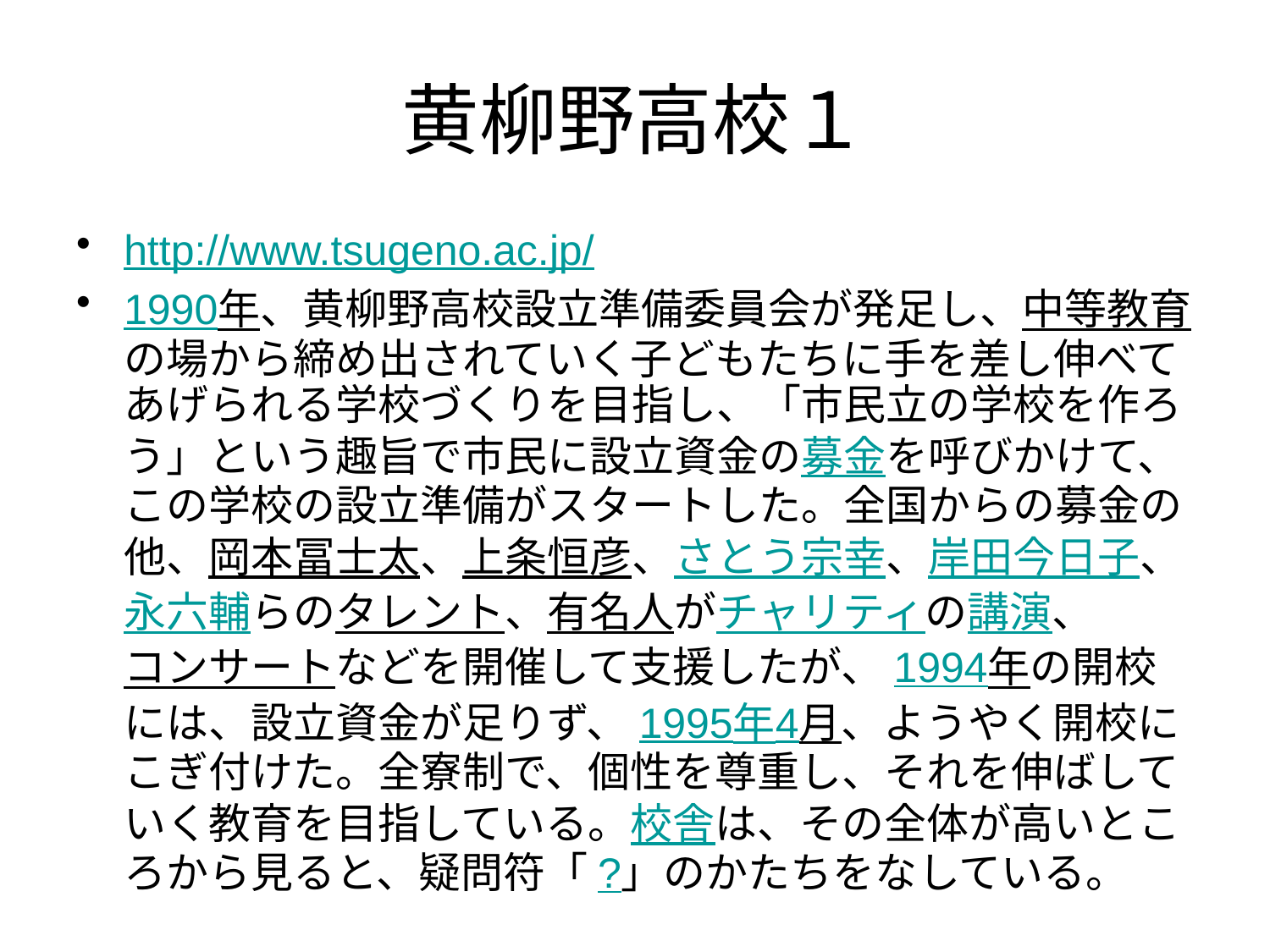

# 黄柳野高校１
http://www.tsugeno.ac.jp/
1990年、黄柳野高校設立準備委員会が発足し、中等教育の場から締め出されていく子どもたちに手を差し伸べてあげられる学校づくりを目指し、「市民立の学校を作ろう」という趣旨で市民に設立資金の募金を呼びかけて、この学校の設立準備がスタートした。全国からの募金の他、岡本冨士太、上条恒彦、さとう宗幸、岸田今日子、永六輔らのタレント、有名人がチャリティの講演、コンサートなどを開催して支援したが、1994年の開校には、設立資金が足りず、1995年4月、ようやく開校にこぎ付けた。全寮制で、個性を尊重し、それを伸ばしていく教育を目指している。校舎は、その全体が高いところから見ると、疑問符「?」のかたちをなしている。